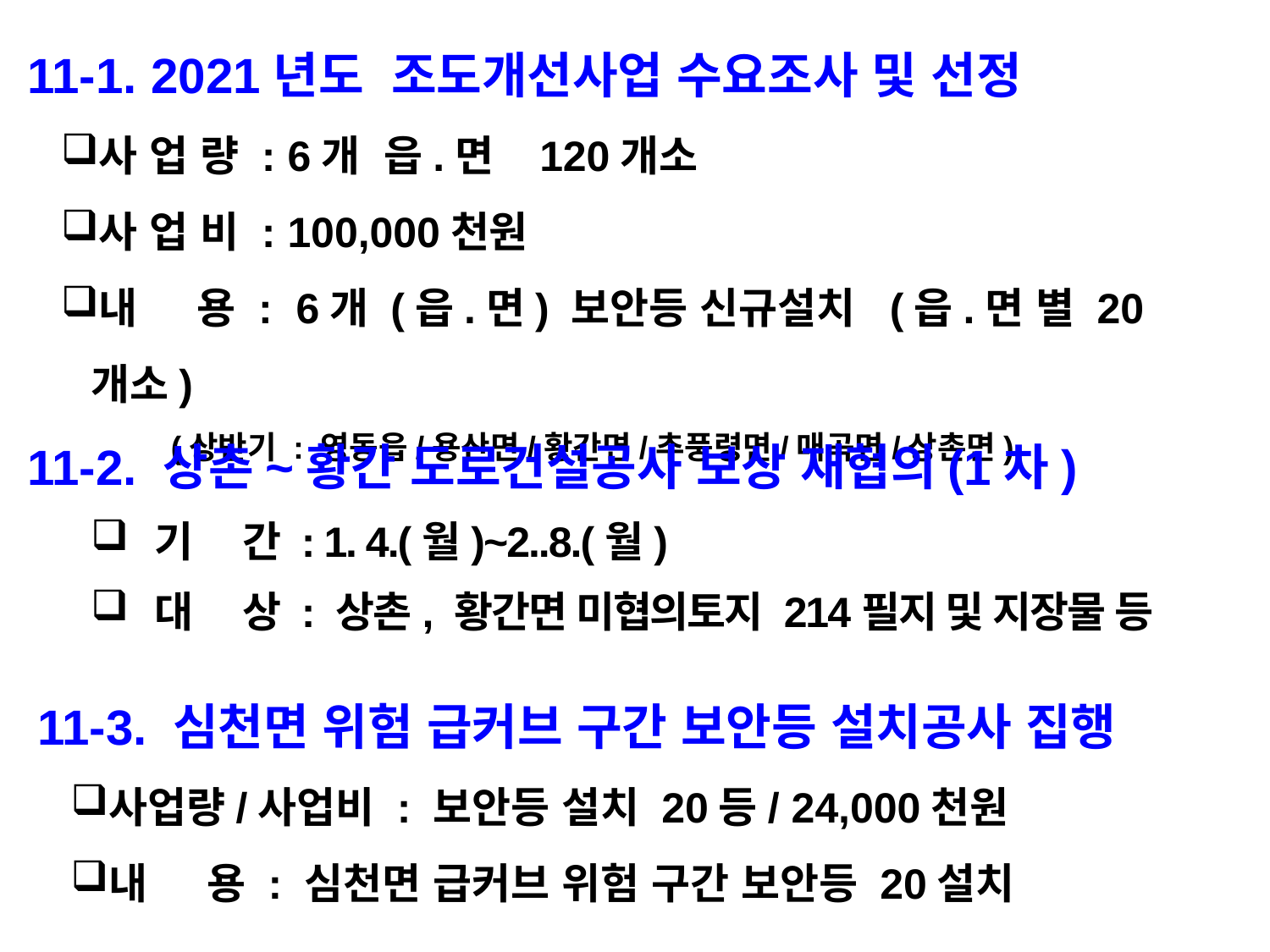

11-1. 2021년도  조도개선사업 수요조사 및 선정
사 업 량 : 6개  읍.면   120개소
사 업 비 : 100,000천원
내     용 :  6개 (읍.면) 보안등 신규설치  (읍.면 별 20개소)
         (상반기 : 영동읍/용산면/황간면/추풍령면/매곡면/상촌면)

11-2. 상촌~황간 도로건설공사 보상 재협의(1차)
기     간 : 1. 4.(월)~2..8.(월)
대     상 : 상촌, 황간면 미협의토지 214필지 및 지장물 등

11-3. 심천면 위험 급커브 구간 보안등 설치공사 집행
사업량/사업비 : 보안등 설치 20등/ 24,000천원
내     용 : 심천면 급커브 위험 구간 보안등 20설치